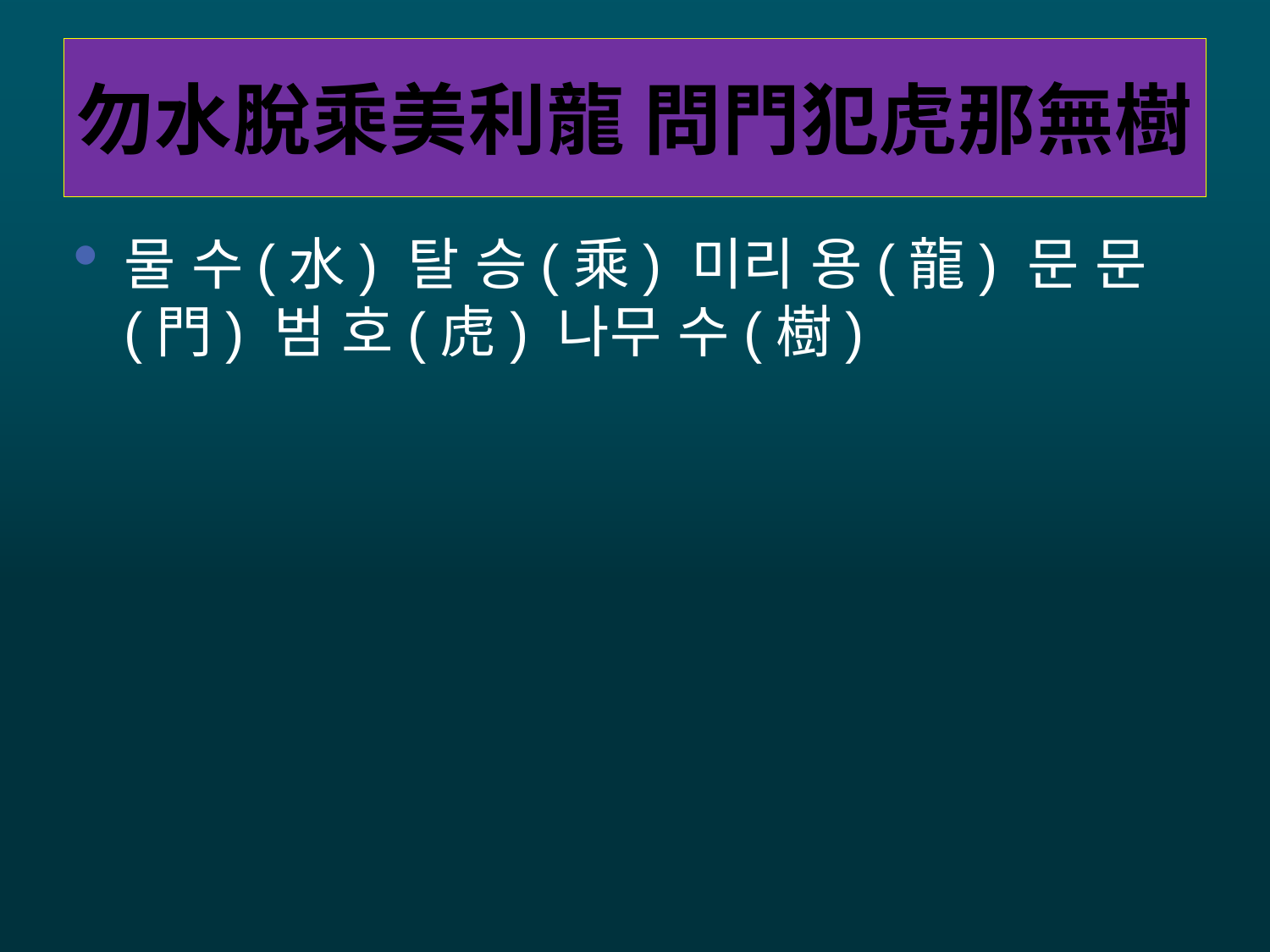

# 勿水脫乘美利龍 問門犯虎那無樹
물 수(水) 탈 승(乘) 미리 용(龍) 문 문(門) 범 호(虎) 나무 수(樹)